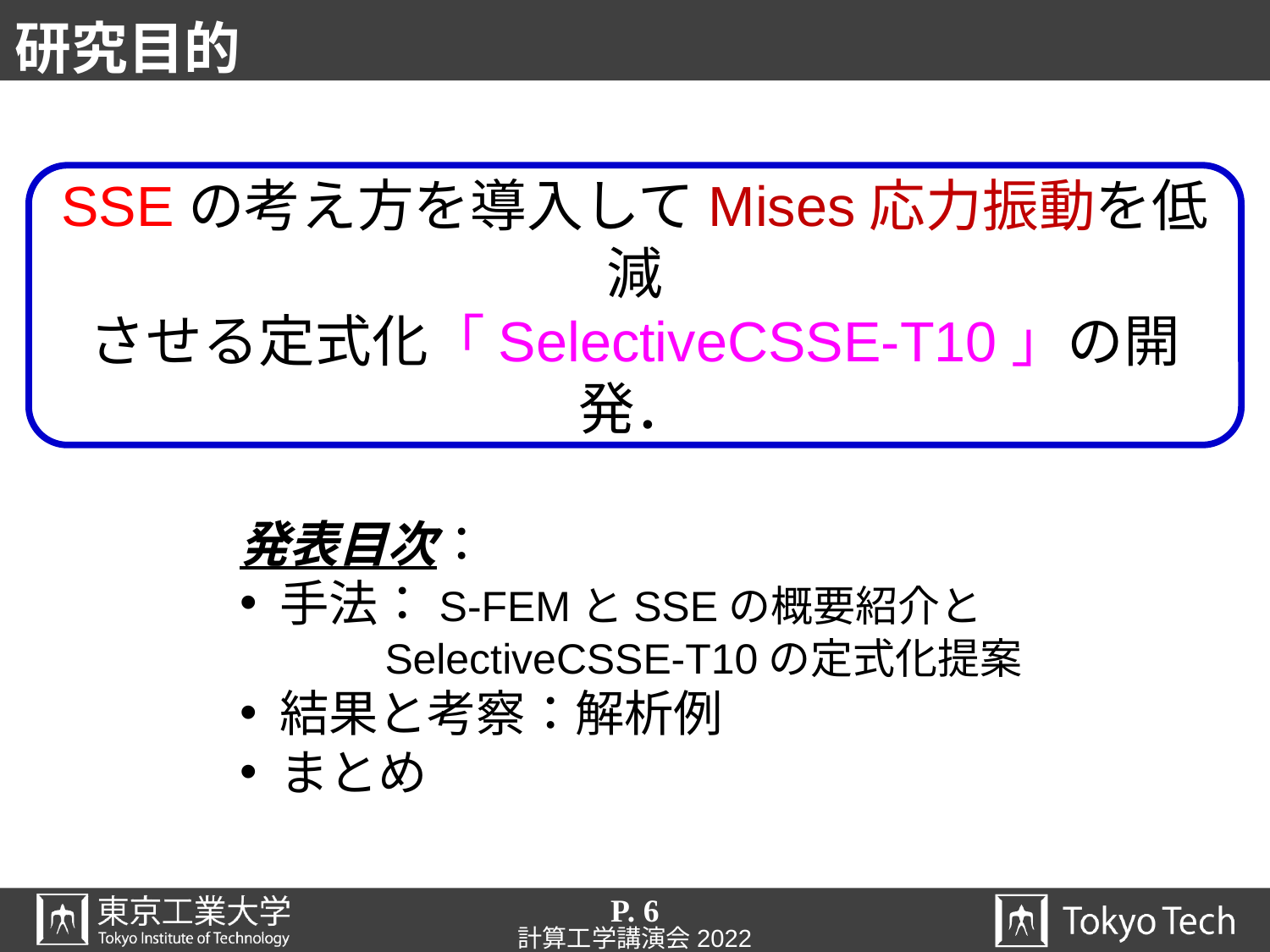

# 研究目的
SSEの考え方を導入してMises応力振動を低減
させる定式化「SelectiveCSSE-T10」の開発．
発表目次：
手法：S-FEMとSSEの概要紹介と
          SelectiveCSSE-T10の定式化提案
結果と考察：解析例
まとめ
P. 6